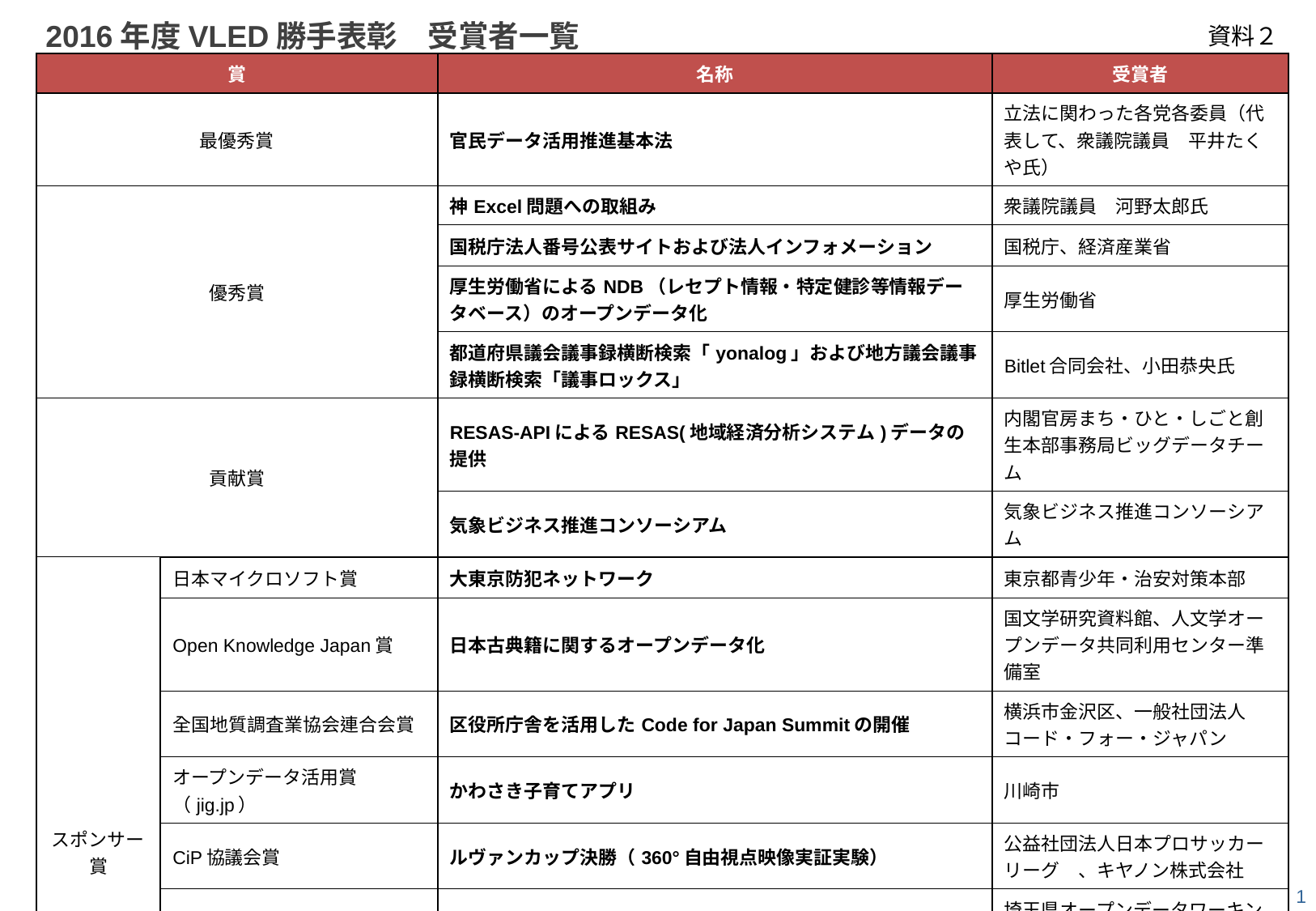

# 2016年度VLED勝手表彰　受賞者一覧
資料２
| 賞 |  | 名称 | 受賞者 |
| --- | --- | --- | --- |
| 最優秀賞 |  | 官民データ活用推進基本法 | 立法に関わった各党各委員（代表して、衆議院議員　平井たくや氏） |
| 優秀賞 |  | 神Excel問題への取組み | 衆議院議員　河野太郎氏 |
|  |  | 国税庁法人番号公表サイトおよび法人インフォメーション | 国税庁、経済産業省 |
|  |  | 厚生労働省によるNDB（レセプト情報・特定健診等情報データベース）のオープンデータ化 | 厚生労働省 |
|  |  | 都道府県議会議事録横断検索「yonalog」および地方議会議事録横断検索「議事ロックス」 | Bitlet合同会社、小田恭央氏 |
| 貢献賞 |  | RESAS-APIによるRESAS(地域経済分析システム)データの提供 | 内閣官房まち・ひと・しごと創生本部事務局ビッグデータチーム |
|  |  | 気象ビジネス推進コンソーシアム | 気象ビジネス推進コンソーシアム |
| スポンサー賞 | 日本マイクロソフト賞 | 大東京防犯ネットワーク | 東京都青少年・治安対策本部 |
|  | Open Knowledge Japan賞 | 日本古典籍に関するオープンデータ化 | 国文学研究資料館、人文学オープンデータ共同利用センター準備室 |
|  | 全国地質調査業協会連合会賞 | 区役所庁舎を活用したCode for Japan Summitの開催 | 横浜市金沢区、一般社団法人コード・フォー・ジャパン |
|  | オープンデータ活用賞（jig.jp） | かわさき子育てアプリ | 川崎市 |
|  | CiP協議会賞 | ルヴァンカップ決勝（360°自由視点映像実証実験） | 公益社団法人日本プロサッカーリーグ　、キヤノン株式会社 |
|  | 日本アイ・ビー・エム賞 | 共通フォーマットによる県・県内市町村のオープンデータ公開 | 埼玉県オープンデータワーキンググループ一同 |
|  | ニューメディアリスク協会賞 | 神戸市・バルセロナ市連携 World Data Viz Challenge 2016 | 神戸市 |
|  | 融合研究所賞 | 除雪車情報のwebAPIによる公開と通れる雪道MAPの開発 | 会津若松市、トヨタIT開発センター、CODE for AIZU、会津大学、デザイニウム |
|  | Disruptive Innovation Award（日本オラクル） | データ駆動型グリーン関数法による犯罪予測 | 梶田真実氏、梶田晴司氏 |
1